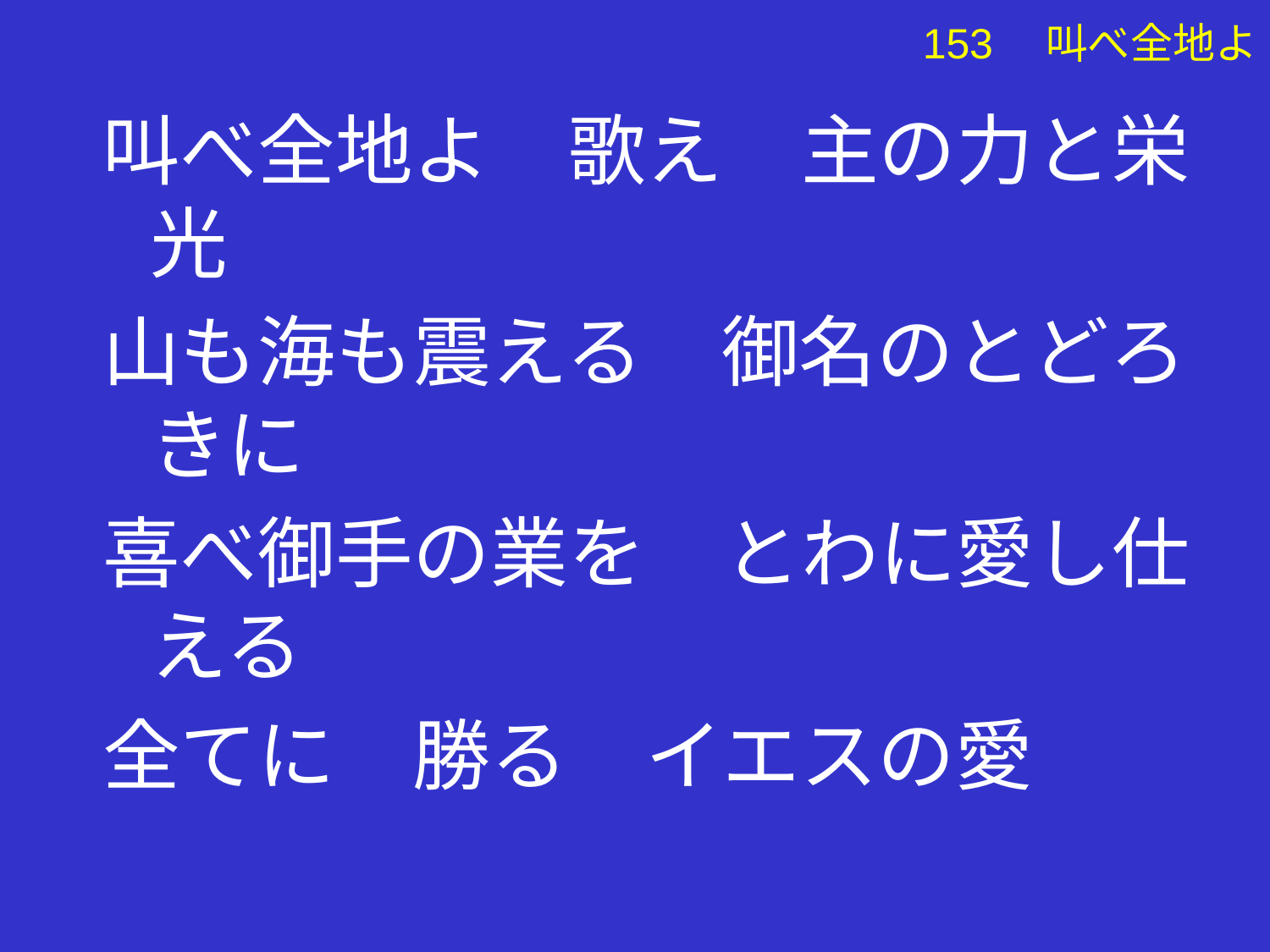

叫べ全地よ　歌え　主の力と栄光
山も海も震える　御名のとどろきに
喜べ御手の業を　とわに愛し仕える
全てに　勝る　イエスの愛
# 153　叫べ全地よ